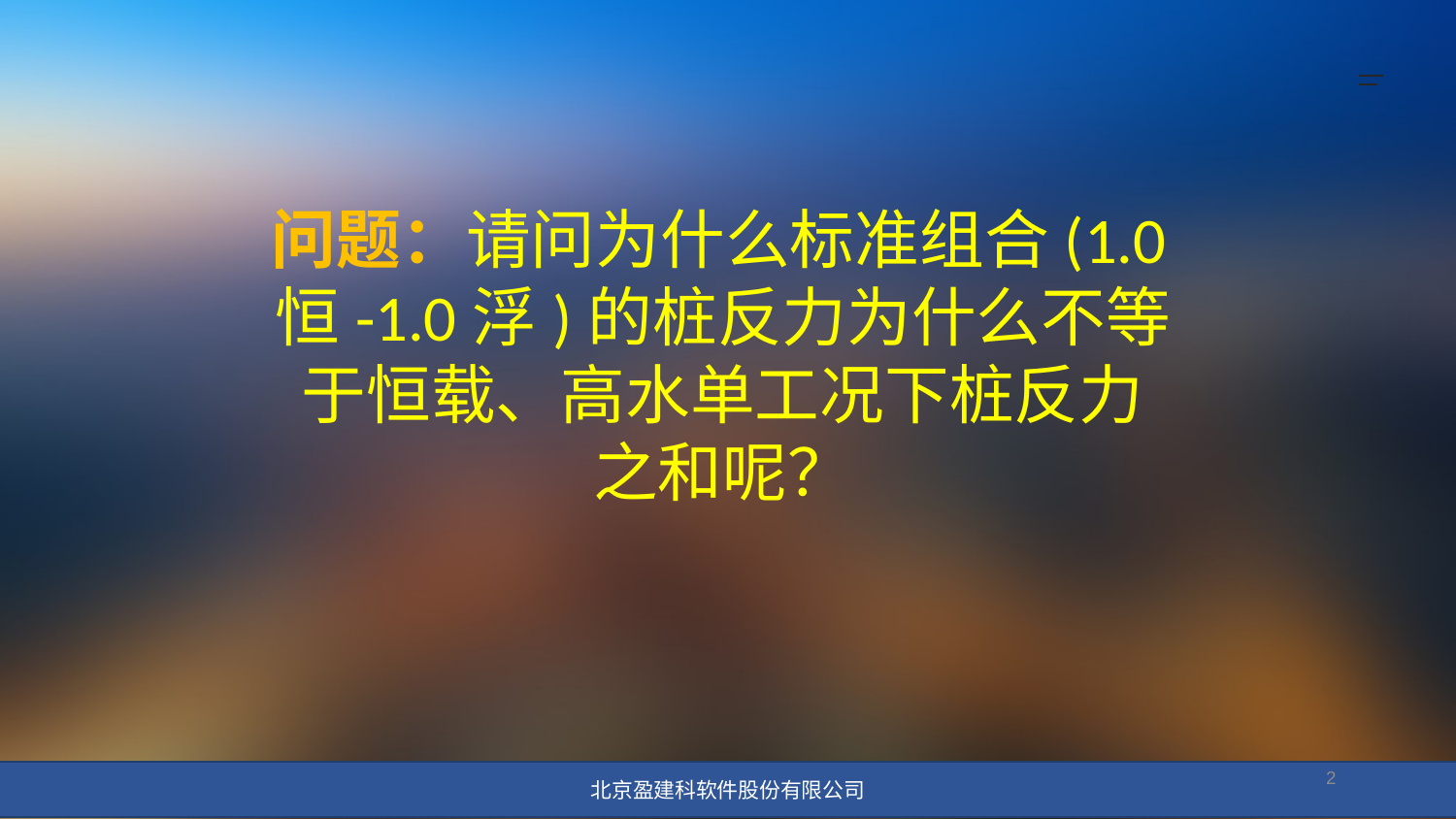

问题：请问为什么标准组合(1.0恒-1.0浮)的桩反力为什么不等于恒载、高水单工况下桩反力之和呢？

2